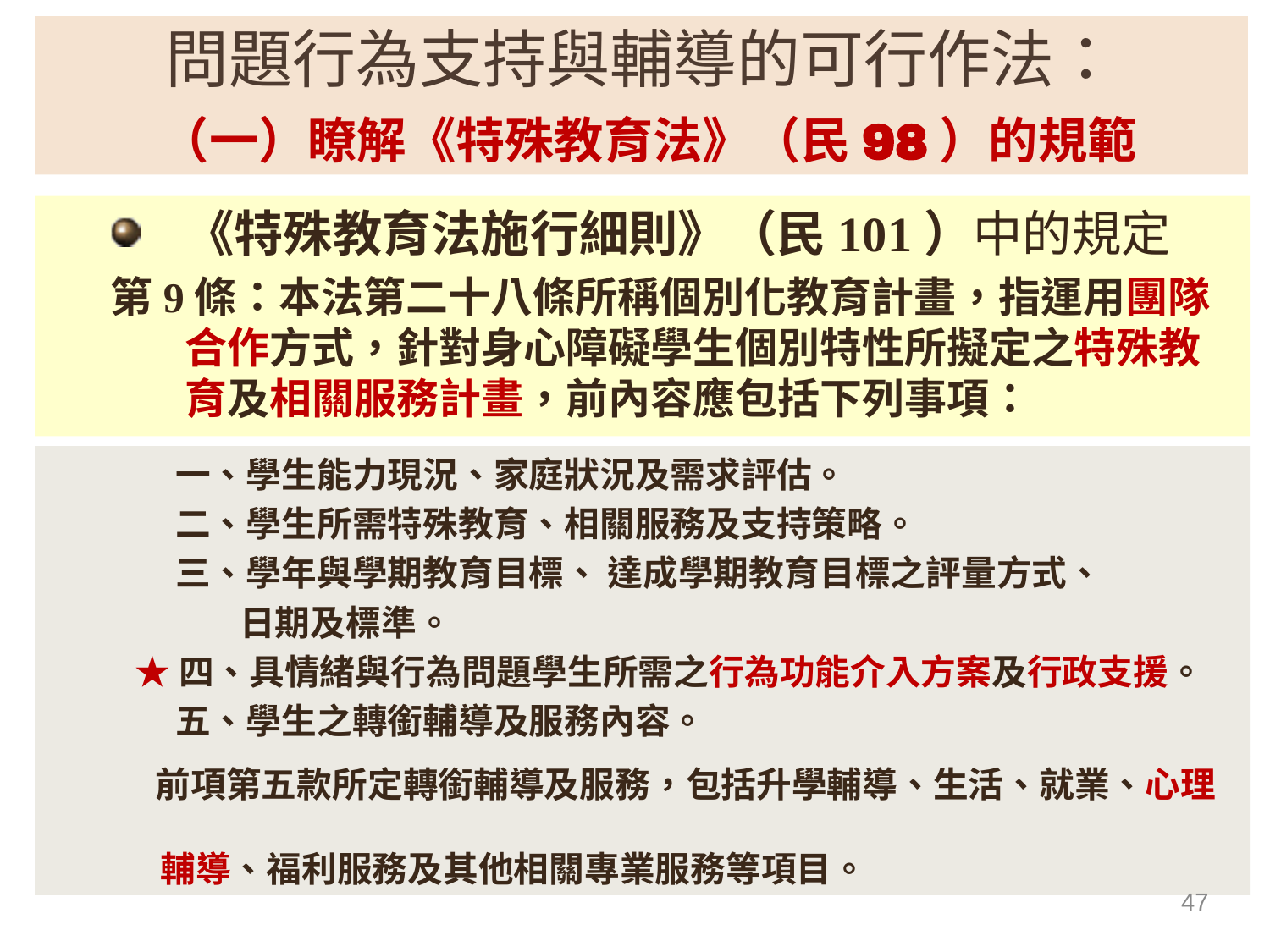

問題行為支持與輔導的可行作法：
 （一）瞭解《特殊教育法》（民98）的規範
《特殊教育法施行細則》（民101）中的規定
第9條：本法第二十八條所稱個別化教育計畫，指運用團隊合作方式，針對身心障礙學生個別特性所擬定之特殊教育及相關服務計畫，前內容應包括下列事項：

       一、學生能力現況、家庭狀況及需求評估。
       二、學生所需特殊教育、相關服務及支持策略。
       三、學年與學期教育目標、 達成學期教育目標之評量方式、
               日期及標準。
   ★四、具情緒與行為問題學生所需之行為功能介入方案及行政支援。
       五、學生之轉銜輔導及服務內容。

              前項第五款所定轉銜輔導及服務，包括升學輔導、生活、就業、心理
             輔導、福利服務及其他相關專業服務等項目。
47